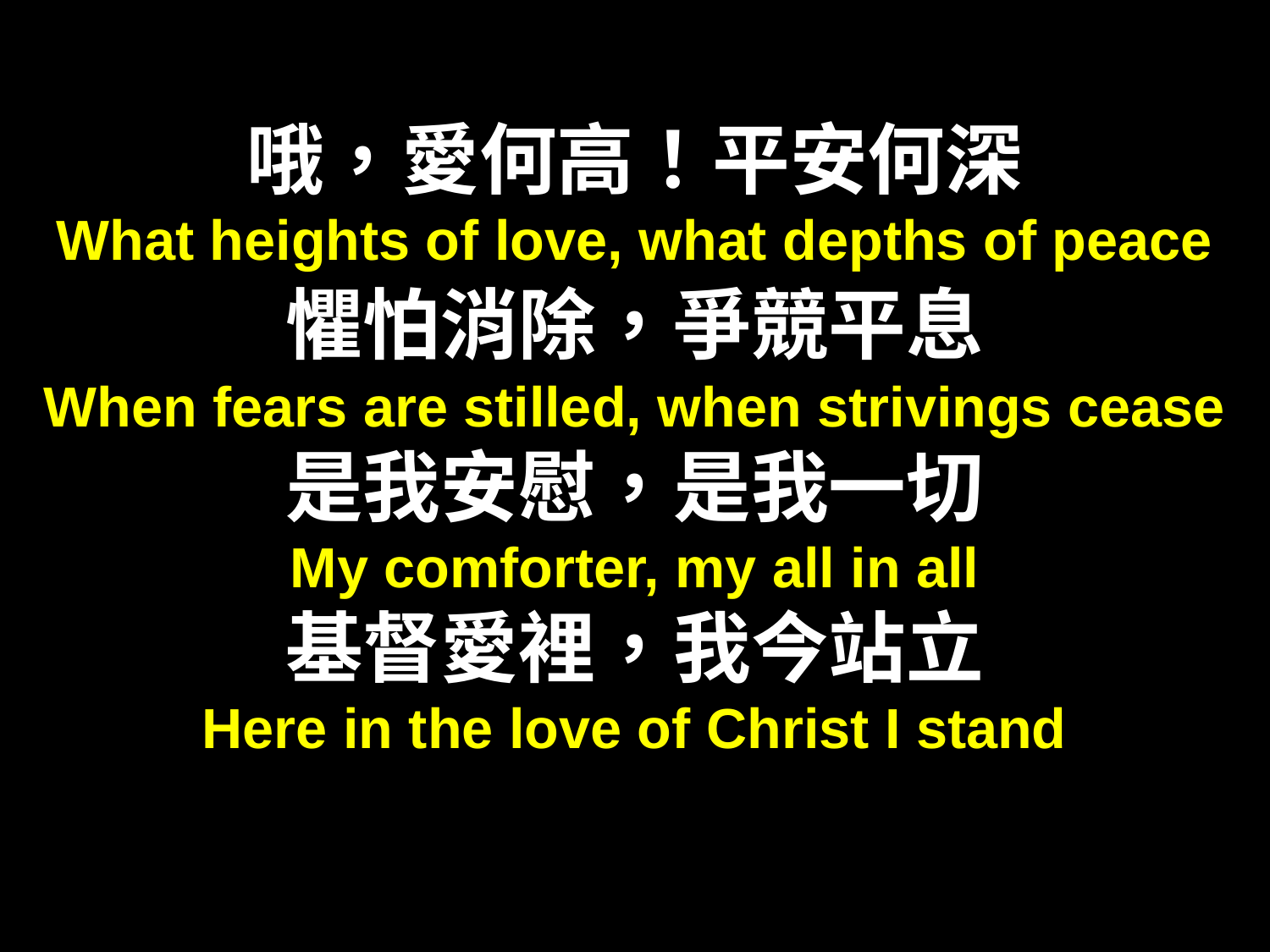

哦，愛何高！平安何深
What heights of love, what depths of peace
懼怕消除，爭競平息
When fears are stilled, when strivings cease
是我安慰，是我一切
My comforter, my all in all
基督愛裡，我今站立
Here in the love of Christ I stand